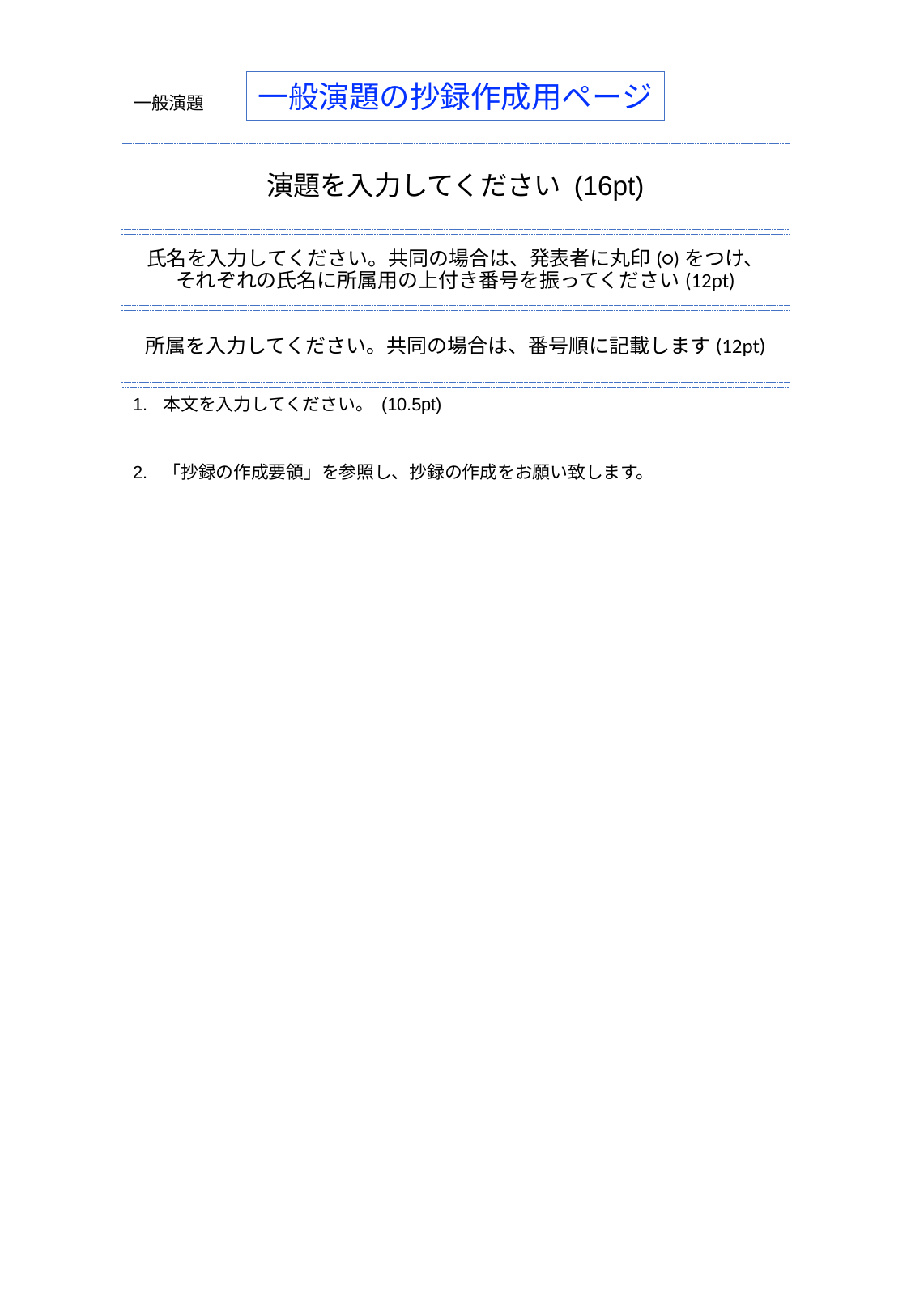

一般演題の抄録作成用ページ
# 演題を入力してください (16pt)
氏名を入力してください。共同の場合は、発表者に丸印(○)をつけ、
それぞれの氏名に所属用の上付き番号を振ってください(12pt)
所属を入力してください。共同の場合は、番号順に記載します(12pt)
本文を入力してください。 (10.5pt)

「抄録の作成要領」を参照し、抄録の作成をお願い致します。